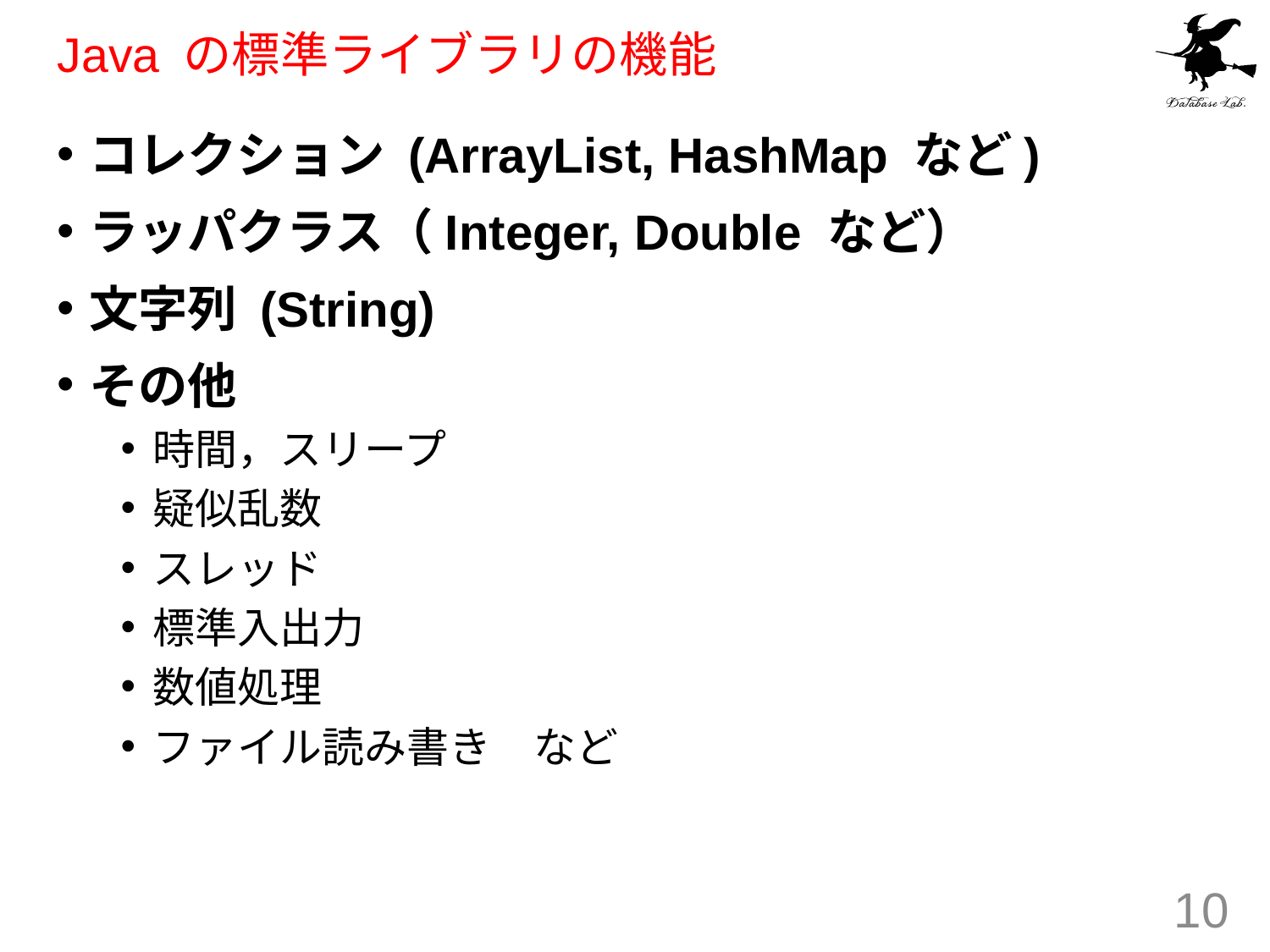

# Java の標準ライブラリの機能
コレクション (ArrayList, HashMap など)
ラッパクラス（Integer, Double など）
文字列 (String)
その他
時間，スリープ
疑似乱数
スレッド
標準入出力
数値処理
ファイル読み書き　など
10